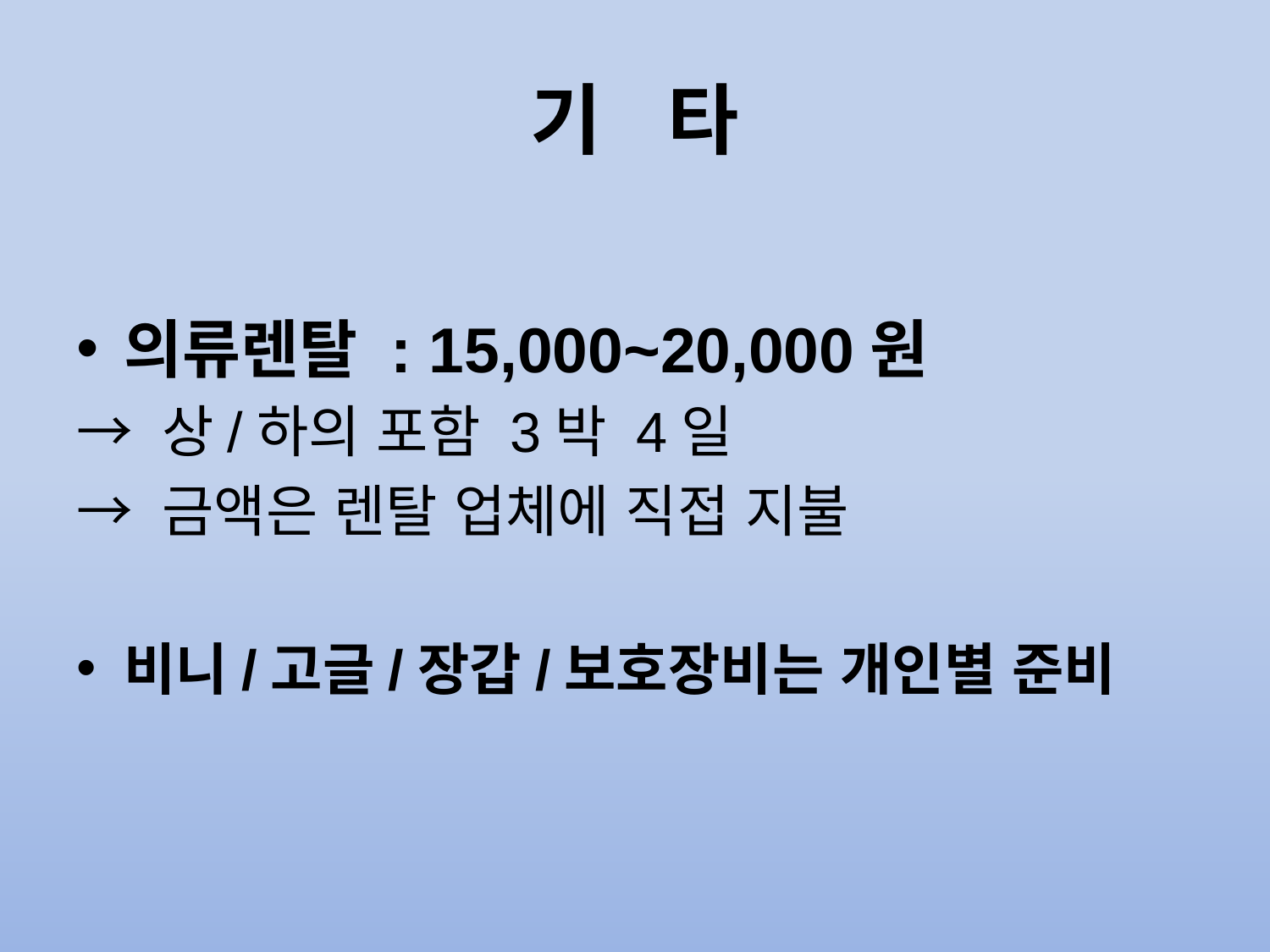

# 기   타

의류렌탈 : 15,000~20,000원
→ 상/하의 포함 3박 4일
→ 금액은 렌탈 업체에 직접 지불

비니/고글/장갑/보호장비는 개인별 준비